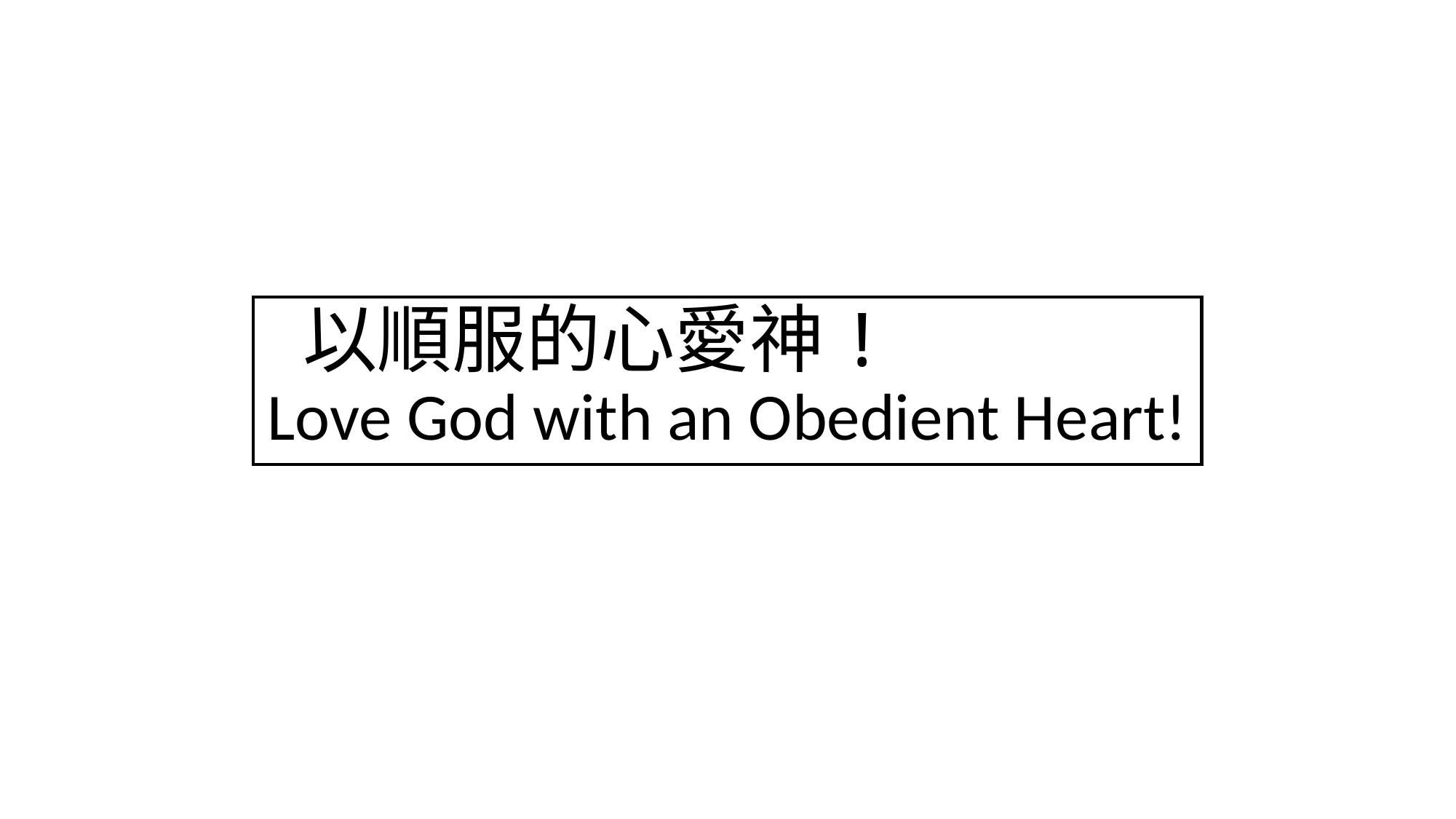

以順服的心愛神!       Love God with an Obedient Heart!